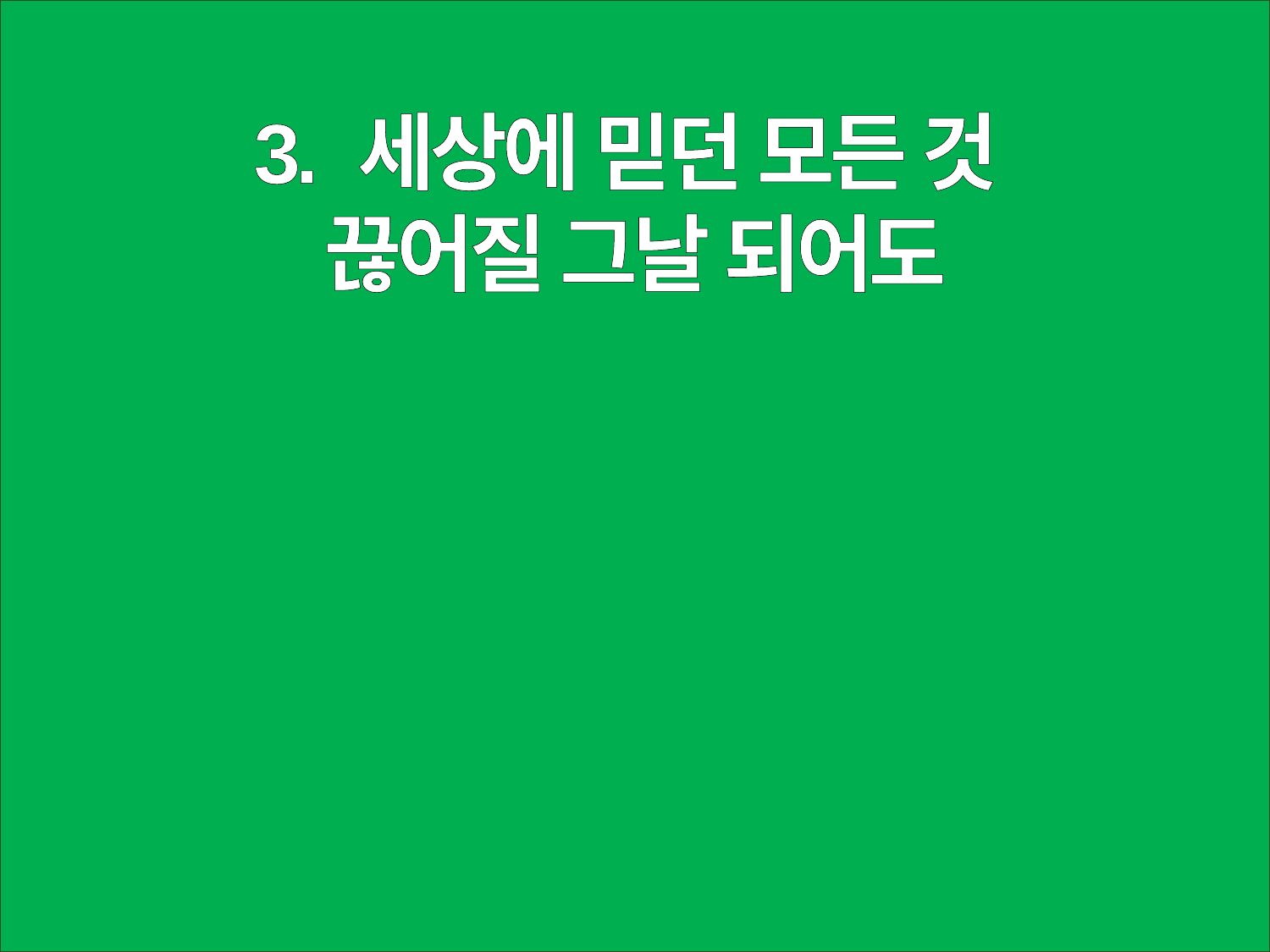

3. 세상에 믿던 모든 것
끊어질 그날 되어도